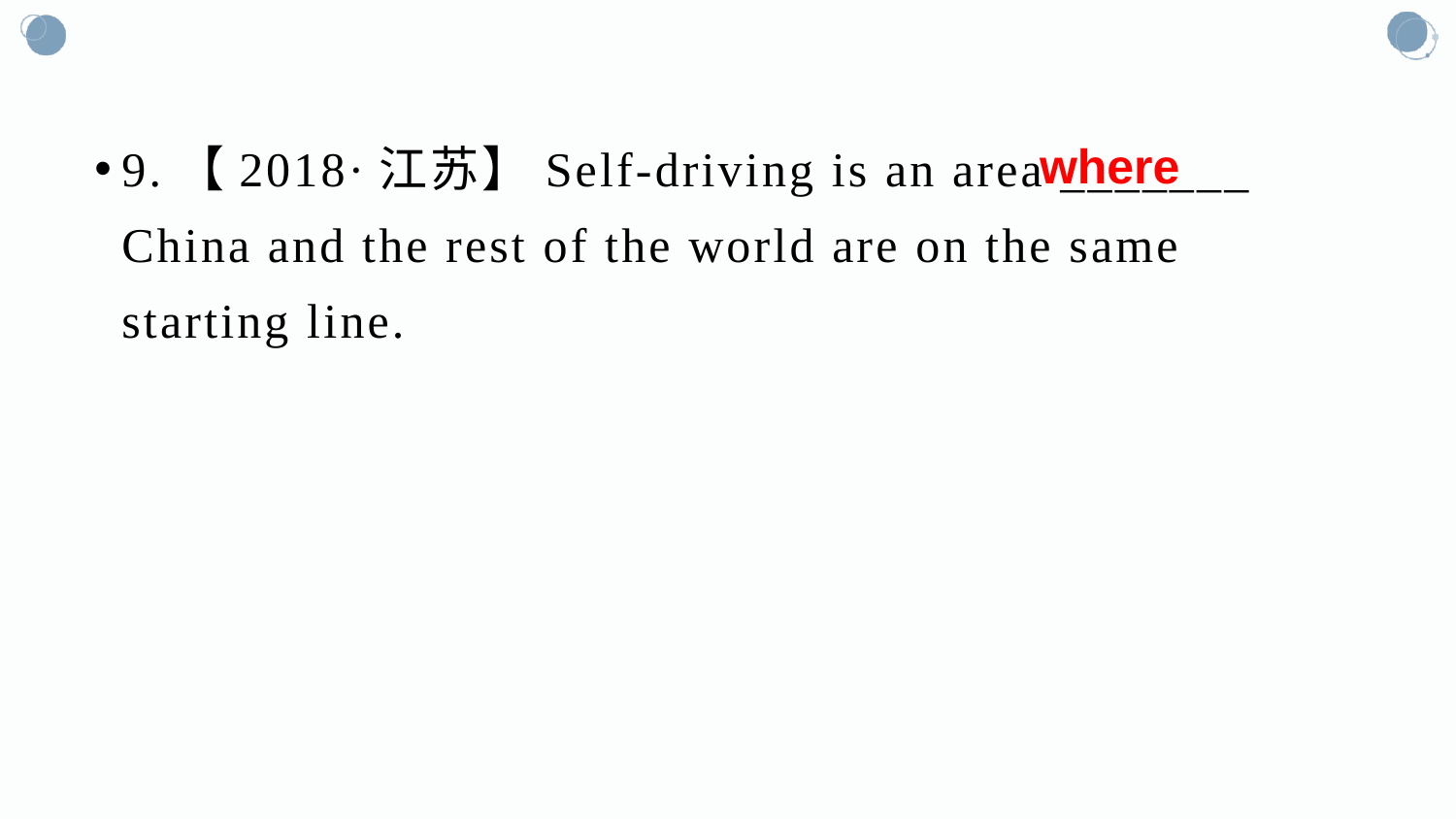

#
9.【2018·江苏】Self-driving is an area _______ China and the rest of the world are on the same starting line.
where